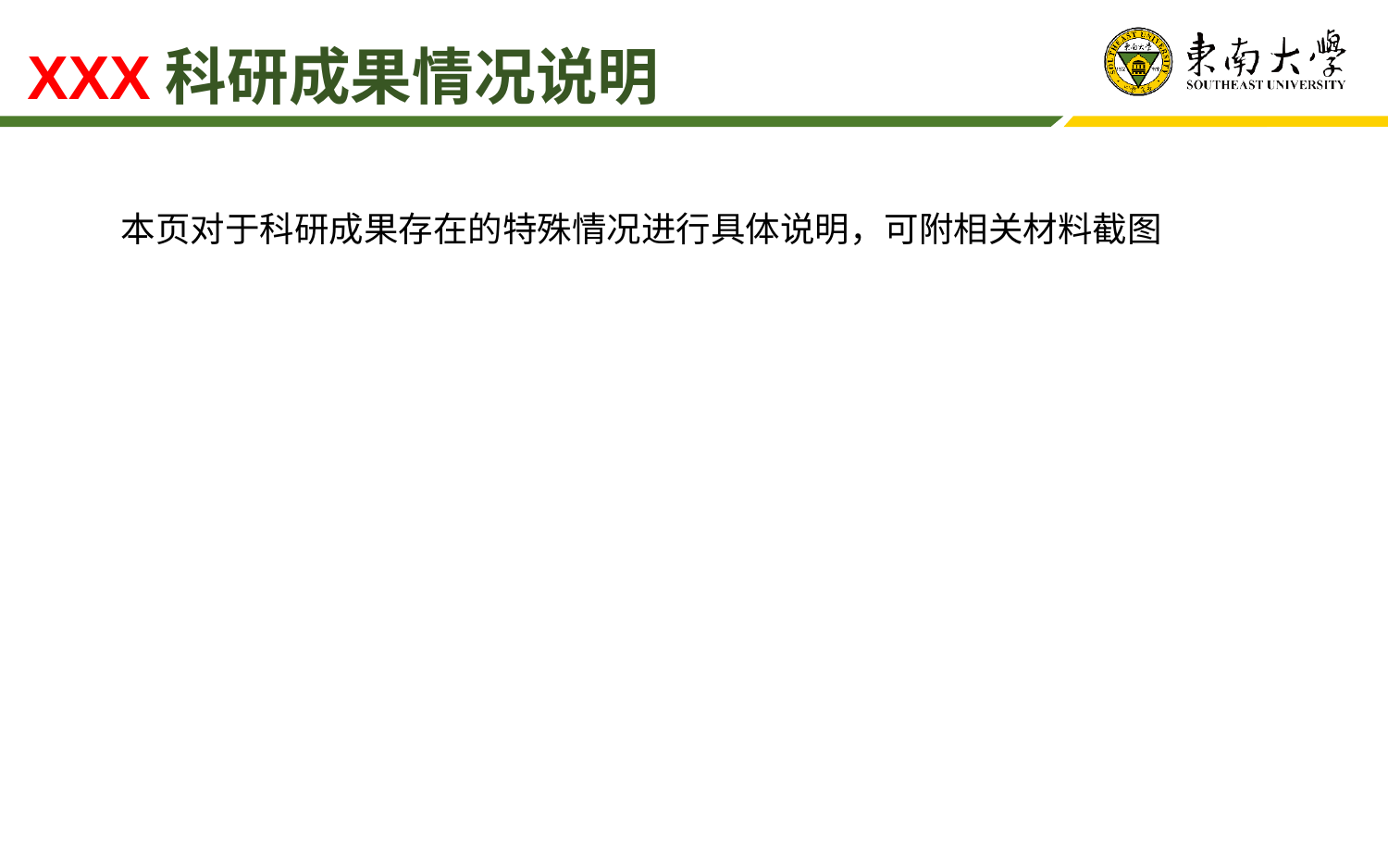

XXX科研成果情况说明
本页对于科研成果存在的特殊情况进行具体说明，可附相关材料截图